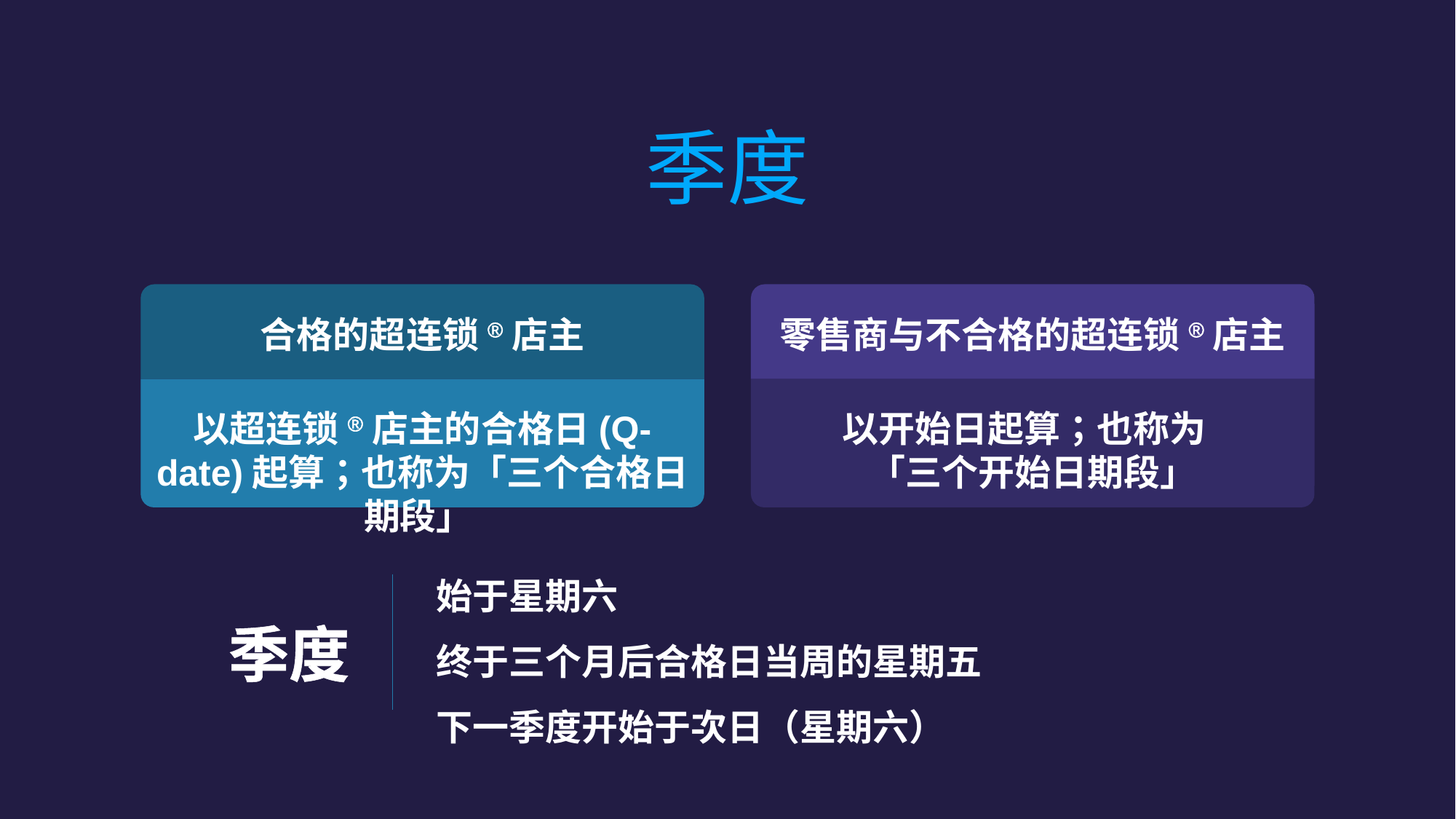

季度
合格的超连锁®店主

以超连锁®店主的合格日(Q-date)起算；也称为「三个合格日期段」
零售商与不合格的超连锁®店主

以开始日起算；也称为
「三个开始日期段」
始于星期六
终于三个月后合格日当周的星期五
下一季度开始于次日（星期六）
季度